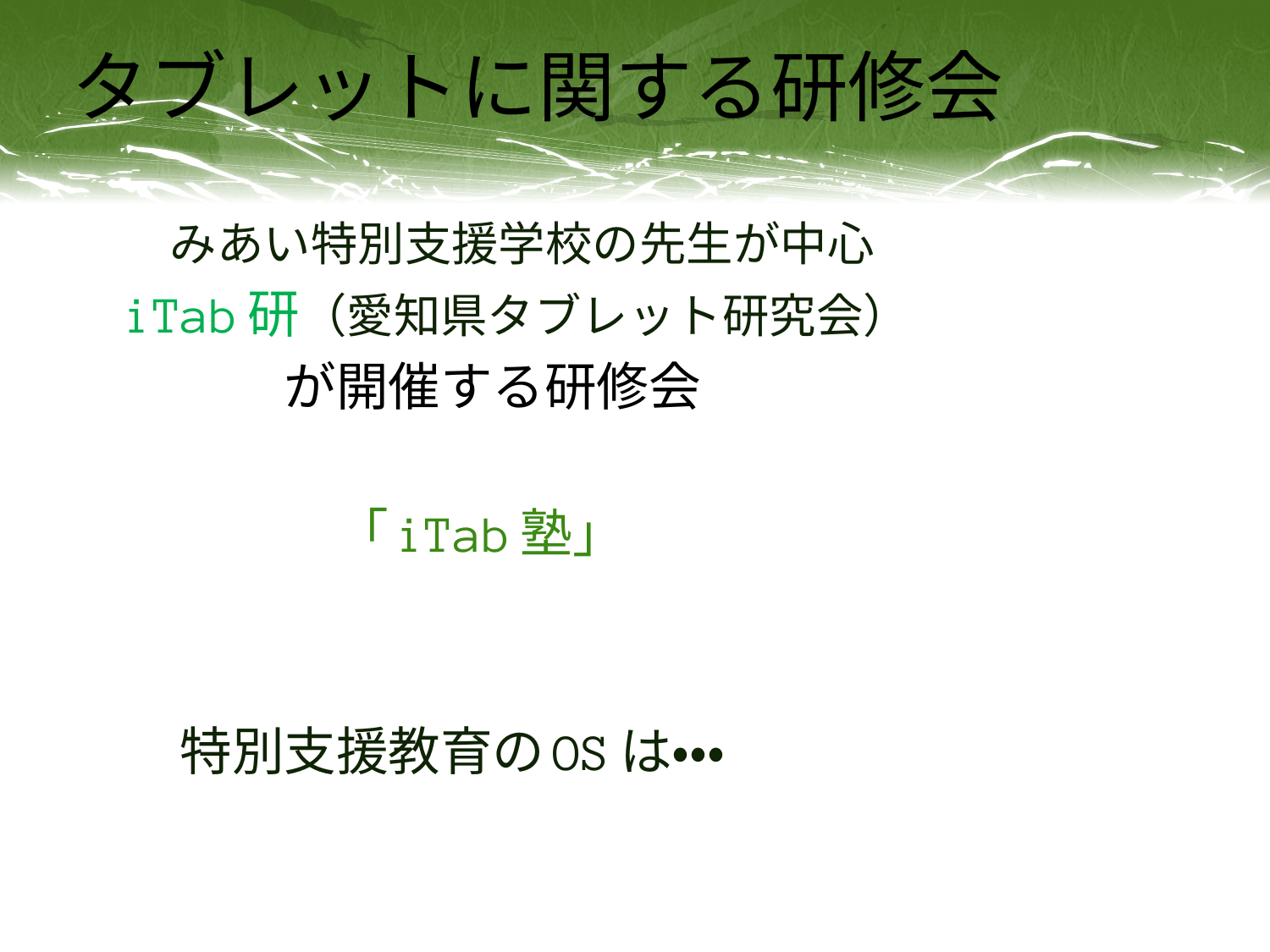

# タブレットに関する研修会
　　みあい特別支援学校の先生が中心
　iTab研（愛知県タブレット研究会）
　　　　が開催する研修会

　　　　　「iTab塾」

　　特別支援教育のOSは・・・